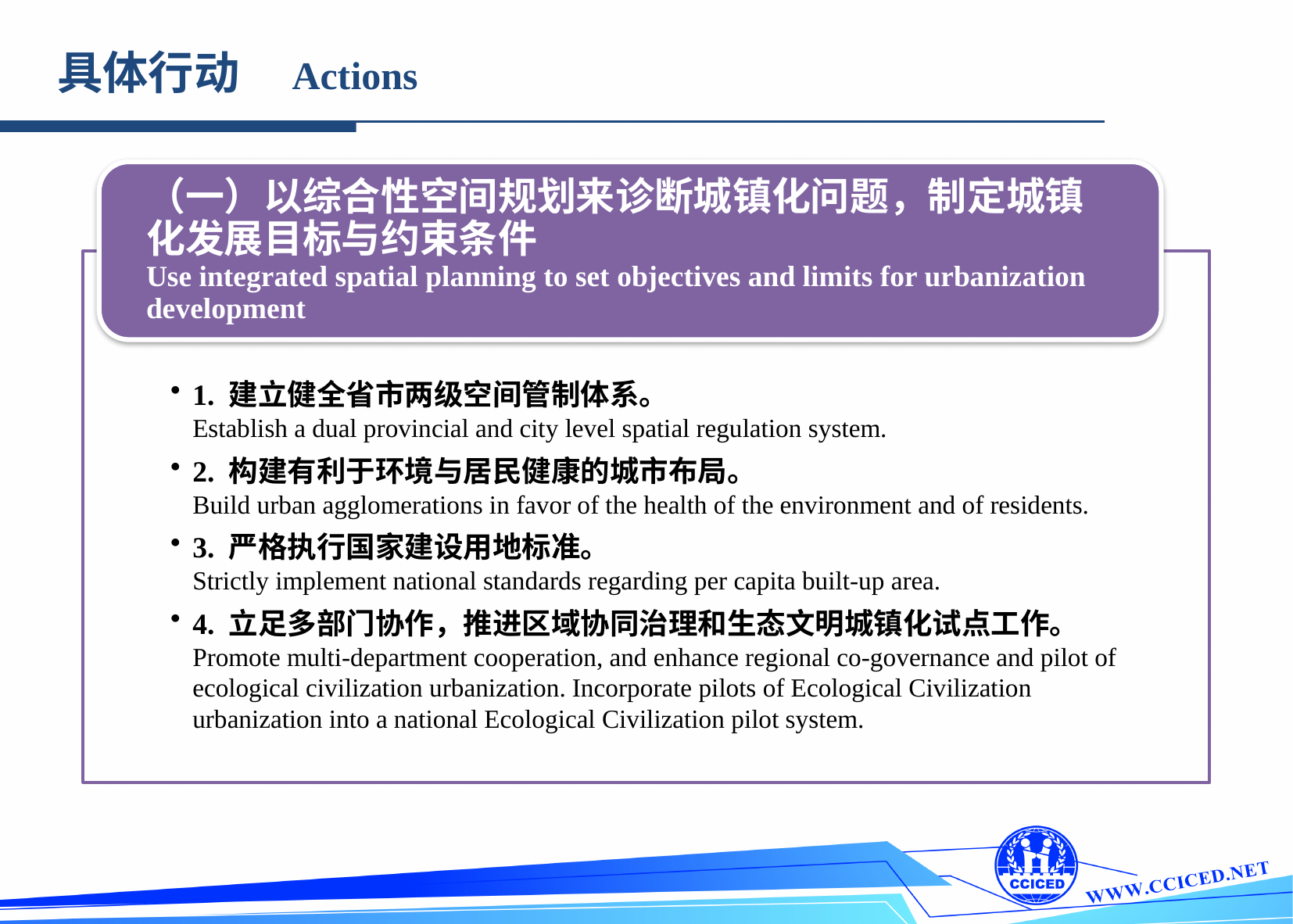

具体行动    Actions
1. 建立健全省市两级空间管制体系。
Establish a dual provincial and city level spatial regulation system.
2. 构建有利于环境与居民健康的城市布局。
Build urban agglomerations in favor of the health of the environment and of residents.
3. 严格执行国家建设用地标准。
Strictly implement national standards regarding per capita built-up area.
4. 立足多部门协作，推进区域协同治理和生态文明城镇化试点工作。
Promote multi-department cooperation, and enhance regional co-governance and pilot of ecological civilization urbanization. Incorporate pilots of Ecological Civilization urbanization into a national Ecological Civilization pilot system.
（一）以综合性空间规划来诊断城镇化问题，制定城镇化发展目标与约束条件
Use integrated spatial planning to set objectives and limits for urbanization development